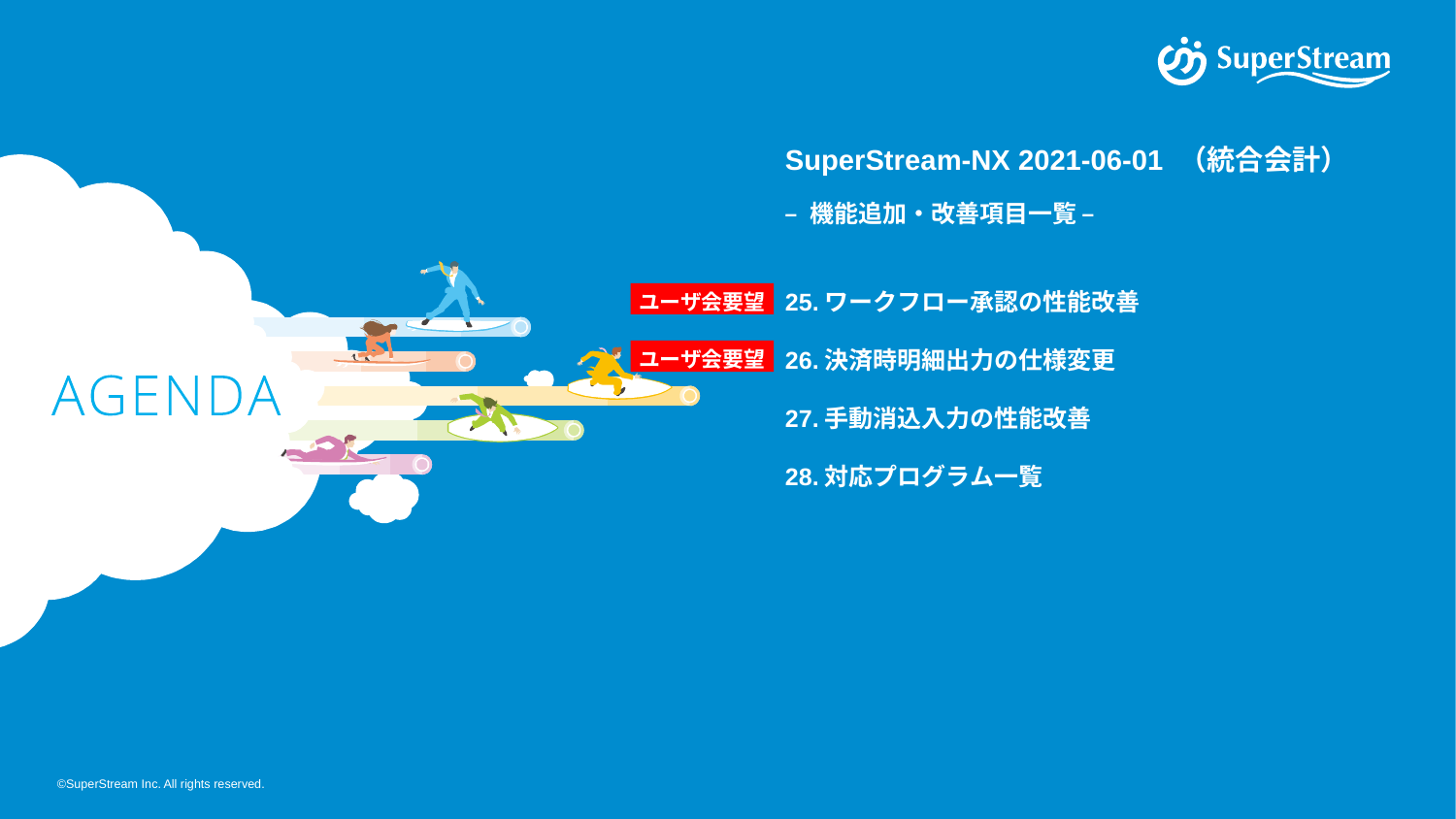

SuperStream-NX 2021-06-01 （統合会計）
– 機能追加・改善項目一覧 –

25.ワークフロー承認の性能改善

26.決済時明細出力の仕様変更

27.手動消込入力の性能改善

28.対応プログラム一覧

ユーザ会要望
ユーザ会要望
©SuperStream Inc. All rights reserved.